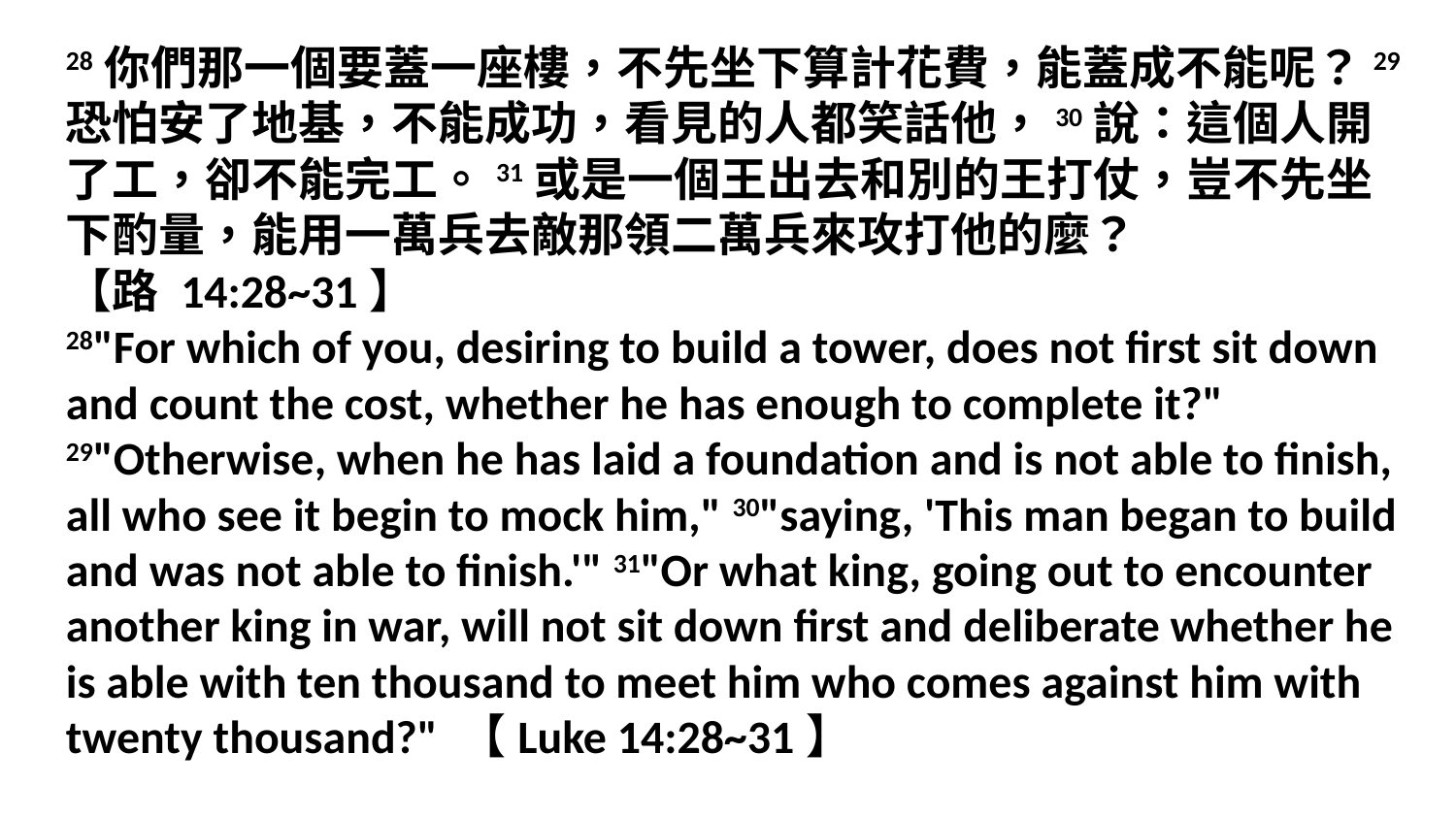

28你們那一個要蓋一座樓，不先坐下算計花費，能蓋成不能呢？29恐怕安了地基，不能成功，看見的人都笑話他，30說：這個人開了工，卻不能完工。31或是一個王出去和別的王打仗，豈不先坐下酌量，能用一萬兵去敵那領二萬兵來攻打他的麼？
【路 14:28~31】
28"For which of you, desiring to build a tower, does not first sit down and count the cost, whether he has enough to complete it?" 29"Otherwise, when he has laid a foundation and is not able to finish, all who see it begin to mock him," 30"saying, 'This man began to build and was not able to finish.'" 31"Or what king, going out to encounter another king in war, will not sit down first and deliberate whether he is able with ten thousand to meet him who comes against him with twenty thousand?" 【Luke 14:28~31】